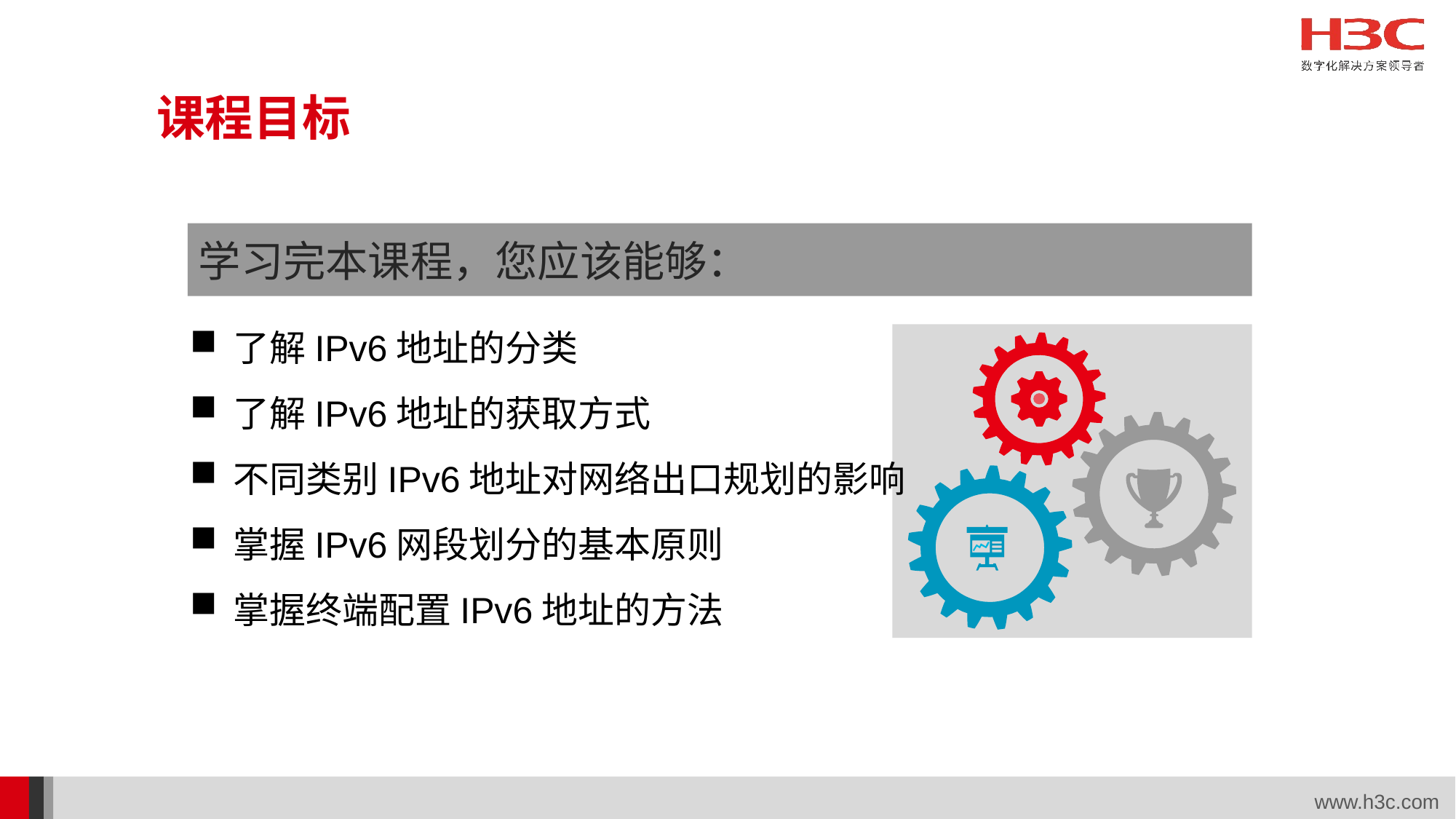

课程目标
学习完本课程，您应该能够：
了解IPv6地址的分类
了解IPv6地址的获取方式
不同类别IPv6地址对网络出口规划的影响
掌握IPv6网段划分的基本原则
掌握终端配置IPv6地址的方法